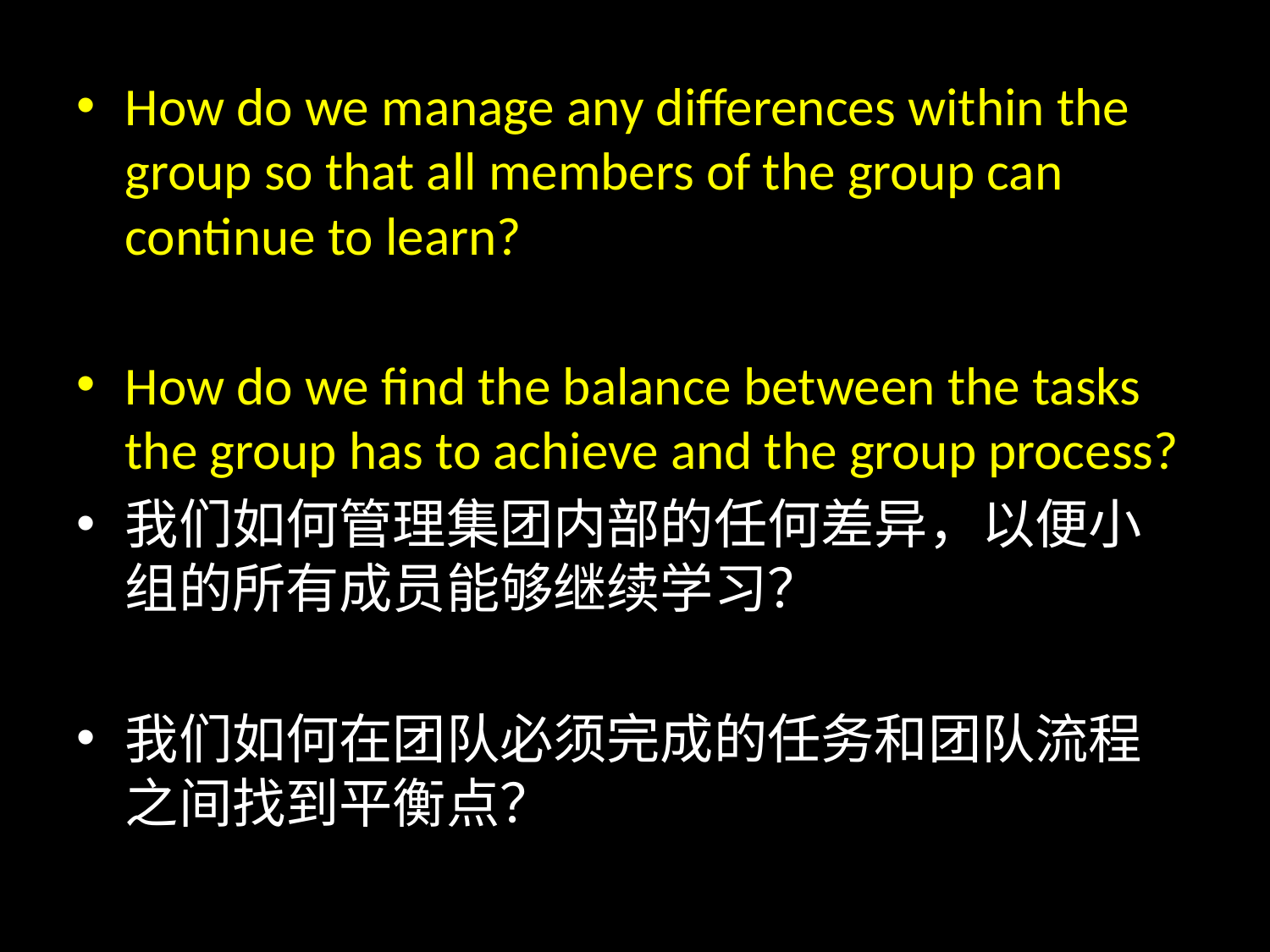

#
How do we manage any differences within the group so that all members of the group can continue to learn?

How do we find the balance between the tasks the group has to achieve and the group process?
我们如何管理集团内部的任何差异，以便小组的所有成员能够继续学习？

我们如何在团队必须完成的任务和团队流程之间找到平衡点？